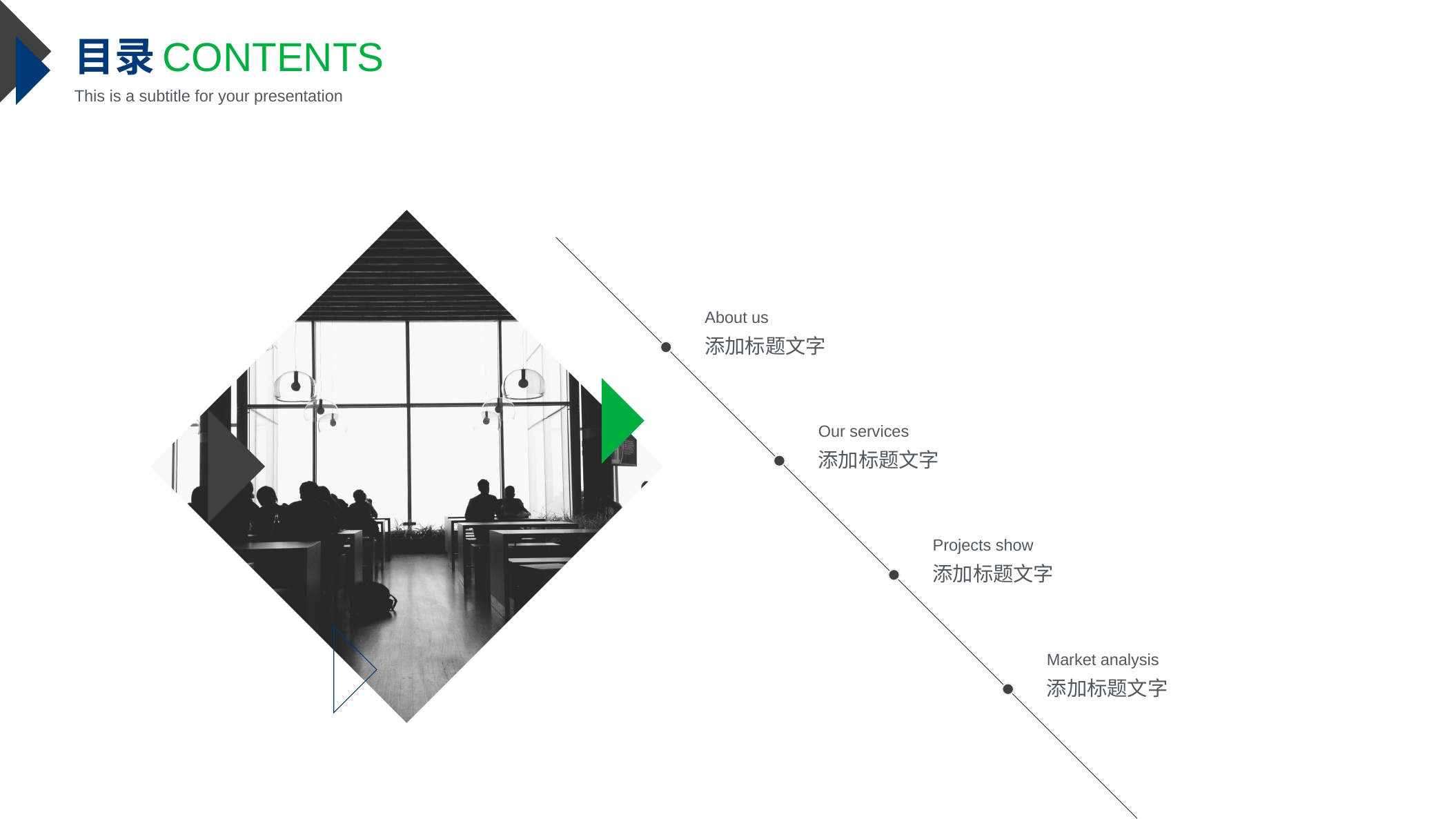

目录
CONTENTS

This is a subtitle for your presentation

About us
添加标题文字

Our services
添加标题文字

Projects show
添加标题文字

Market analysis
添加标题文字